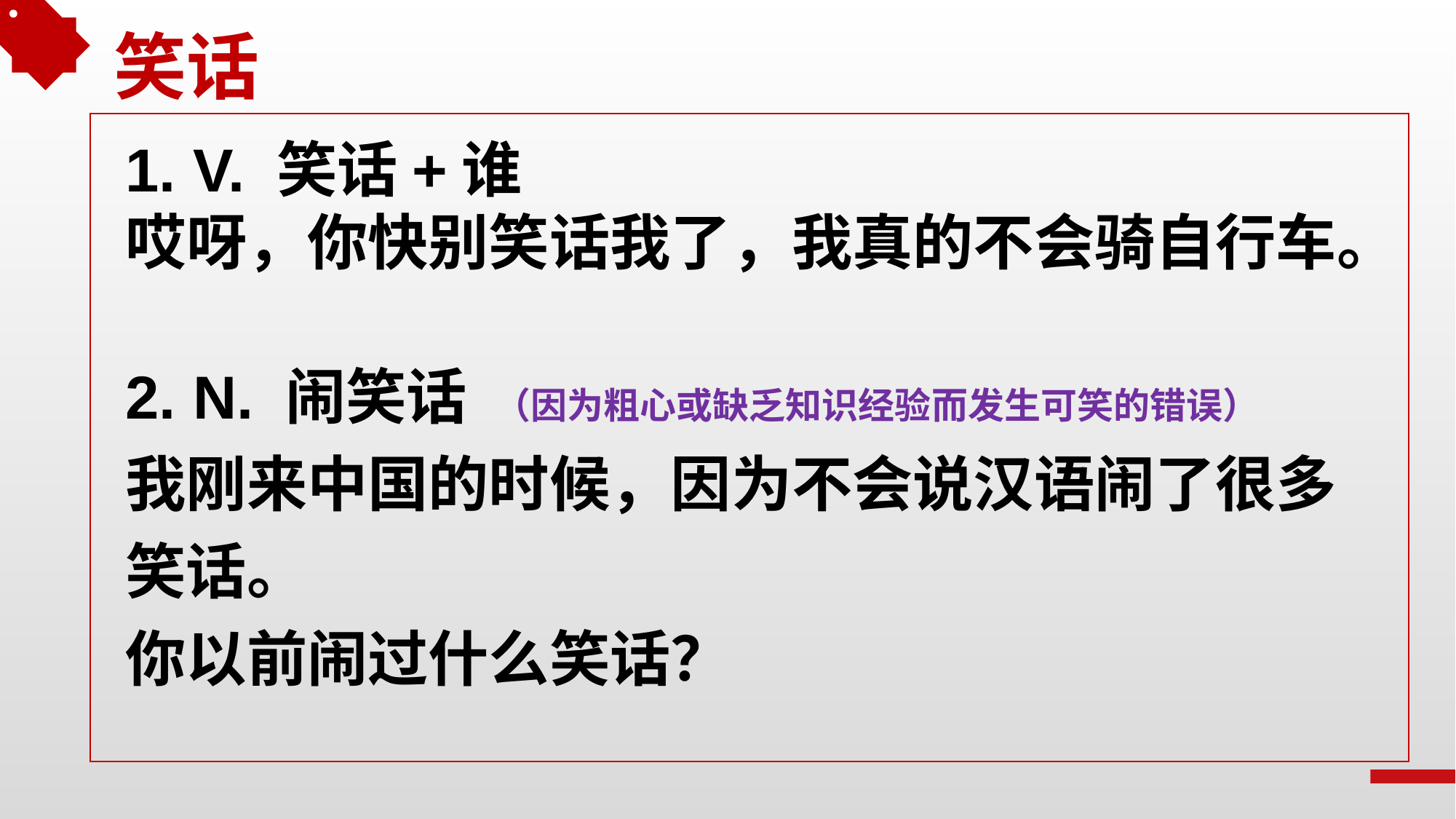

笑话

1. V. 笑话+谁
哎呀，你快别笑话我了，我真的不会骑自行车。
2. N. 闹笑话  （因为粗心或缺乏知识经验而发生可笑的错误）
我刚来中国的时候，因为不会说汉语闹了很多笑话。
你以前闹过什么笑话？